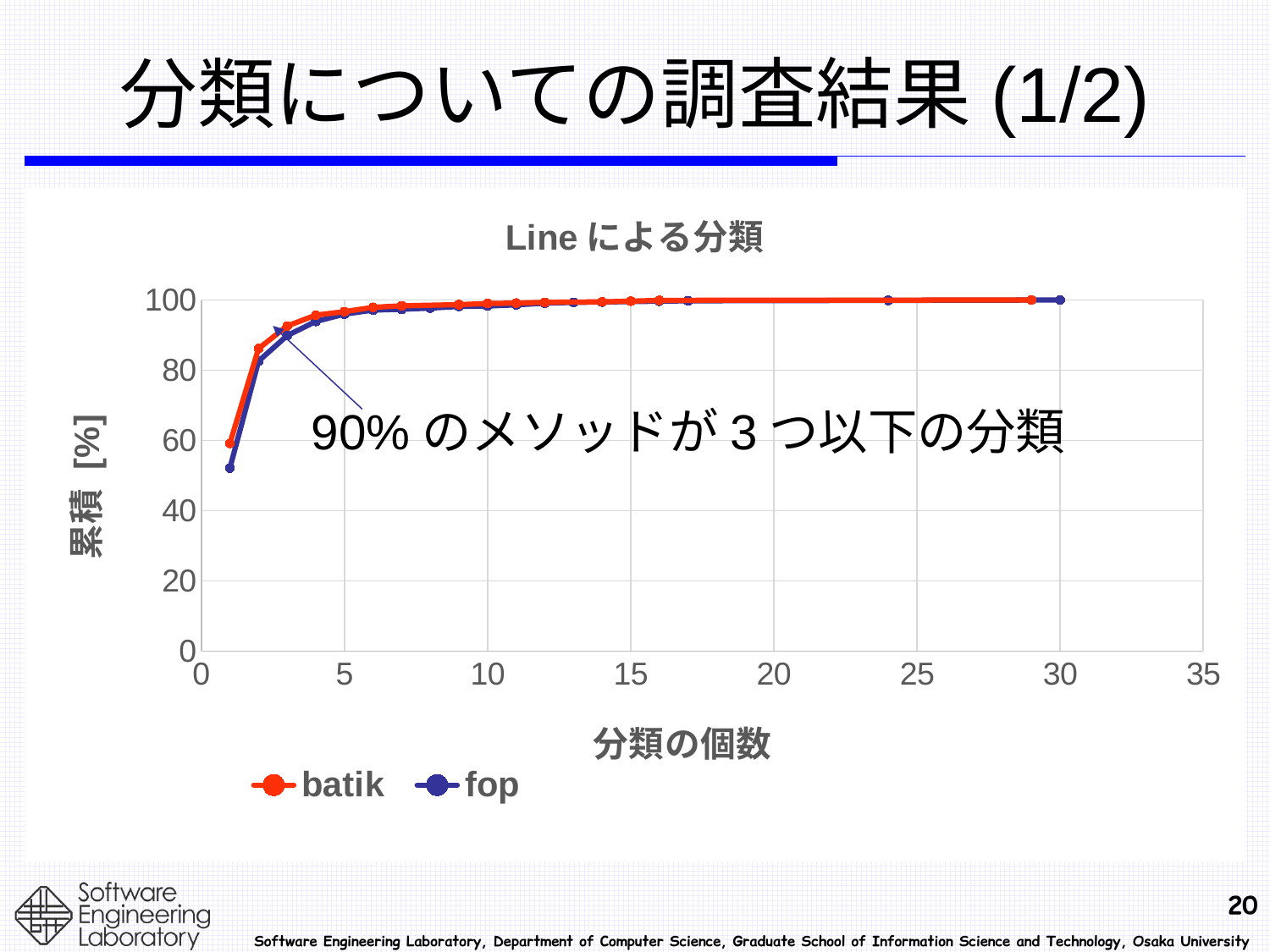

# 分類についての調査結果(1/2)

### Chart: Lineによる分類

| Category |  |  |
|---|---|---|
90%のメソッドが3つ以下の分類